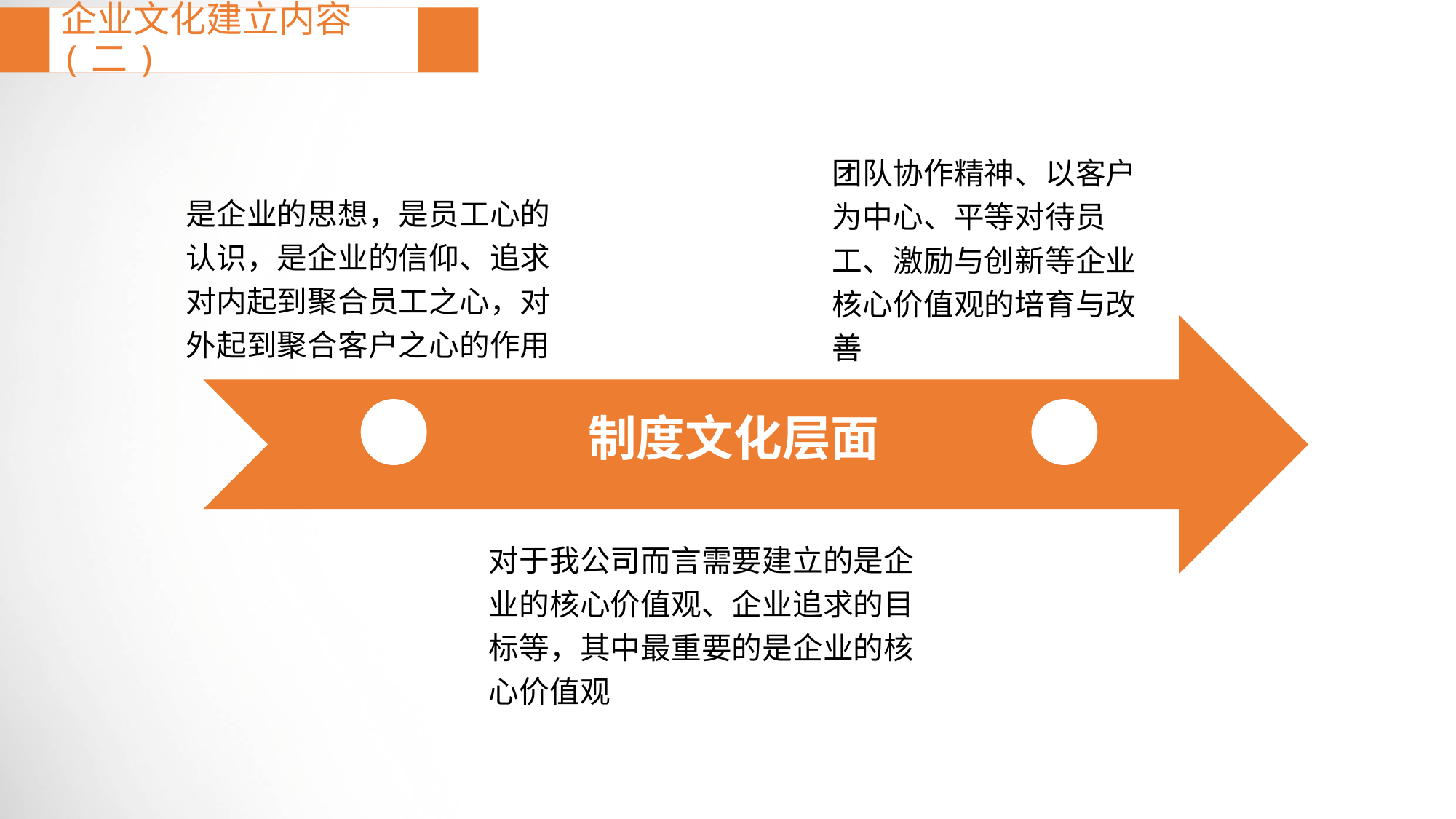

企业文化建立内容(二)

是企业的思想，是员工心的认识，是企业的信仰、追求对内起到聚合员工之心，对外起到聚合客户之心的作用
团队协作精神、以客户为中心、平等对待员工、激励与创新等企业核心价值观的培育与改善

制度文化层面

对于我公司而言需要建立的是企业的核心价值观、企业追求的目标等，其中最重要的是企业的核心价值观